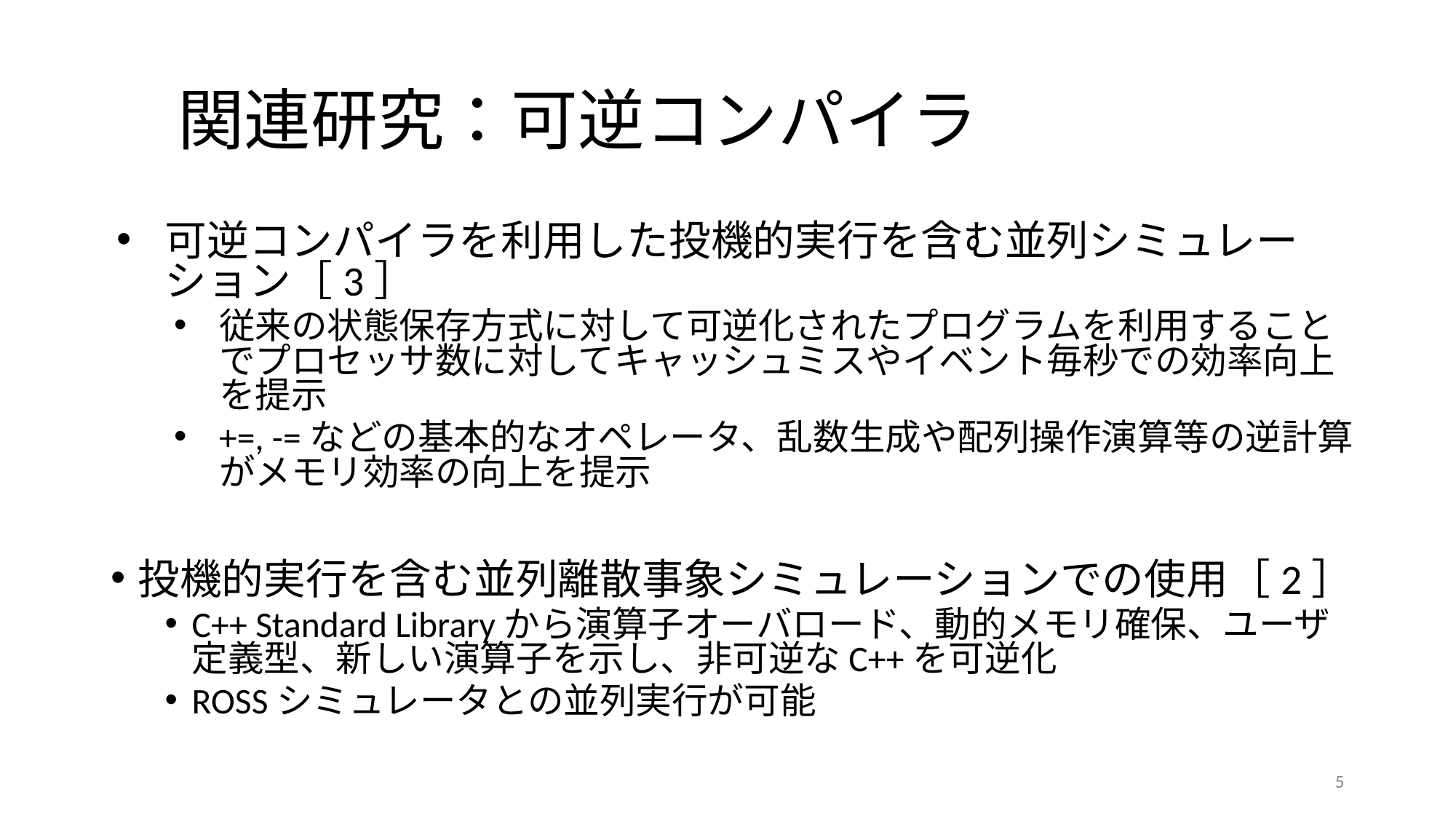

# 関連研究：可逆コンパイラ
可逆コンパイラを利用した投機的実行を含む並列シミュレーション［3］
従来の状態保存方式に対して可逆化されたプログラムを利用することでプロセッサ数に対してキャッシュミスやイベント毎秒での効率向上を提示
+=, -=などの基本的なオペレータ、乱数生成や配列操作演算等の逆計算がメモリ効率の向上を提示

投機的実行を含む並列離散事象シミュレーションでの使用［2］
C++ Standard Libraryから演算子オーバロード、動的メモリ確保、ユーザ定義型、新しい演算子を示し、非可逆なC++を可逆化
ROSSシミュレータとの並列実行が可能

5